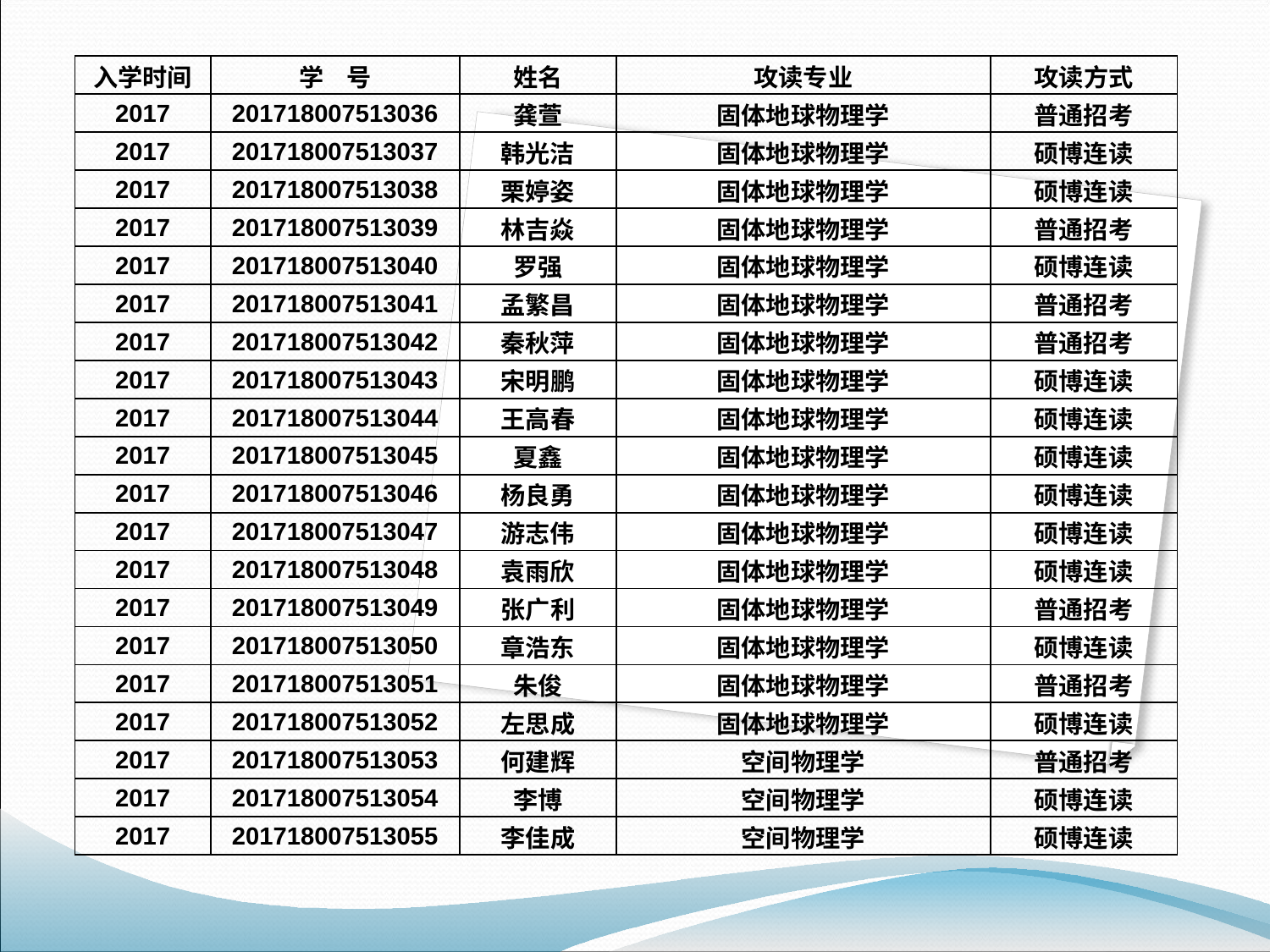

| 入学时间 | 学 号 | 姓名 | 攻读专业 | 攻读方式 |
| --- | --- | --- | --- | --- |
| 2017 | 201718007513036 | 龚萱 | 固体地球物理学 | 普通招考 |
| 2017 | 201718007513037 | 韩光洁 | 固体地球物理学 | 硕博连读 |
| 2017 | 201718007513038 | 栗婷姿 | 固体地球物理学 | 硕博连读 |
| 2017 | 201718007513039 | 林吉焱 | 固体地球物理学 | 普通招考 |
| 2017 | 201718007513040 | 罗强 | 固体地球物理学 | 硕博连读 |
| 2017 | 201718007513041 | 孟繁昌 | 固体地球物理学 | 普通招考 |
| 2017 | 201718007513042 | 秦秋萍 | 固体地球物理学 | 普通招考 |
| 2017 | 201718007513043 | 宋明鹏 | 固体地球物理学 | 硕博连读 |
| 2017 | 201718007513044 | 王高春 | 固体地球物理学 | 硕博连读 |
| 2017 | 201718007513045 | 夏鑫 | 固体地球物理学 | 硕博连读 |
| 2017 | 201718007513046 | 杨良勇 | 固体地球物理学 | 硕博连读 |
| 2017 | 201718007513047 | 游志伟 | 固体地球物理学 | 硕博连读 |
| 2017 | 201718007513048 | 袁雨欣 | 固体地球物理学 | 硕博连读 |
| 2017 | 201718007513049 | 张广利 | 固体地球物理学 | 普通招考 |
| 2017 | 201718007513050 | 章浩东 | 固体地球物理学 | 硕博连读 |
| 2017 | 201718007513051 | 朱俊 | 固体地球物理学 | 普通招考 |
| 2017 | 201718007513052 | 左思成 | 固体地球物理学 | 硕博连读 |
| 2017 | 201718007513053 | 何建辉 | 空间物理学 | 普通招考 |
| 2017 | 201718007513054 | 李博 | 空间物理学 | 硕博连读 |
| 2017 | 201718007513055 | 李佳成 | 空间物理学 | 硕博连读 |